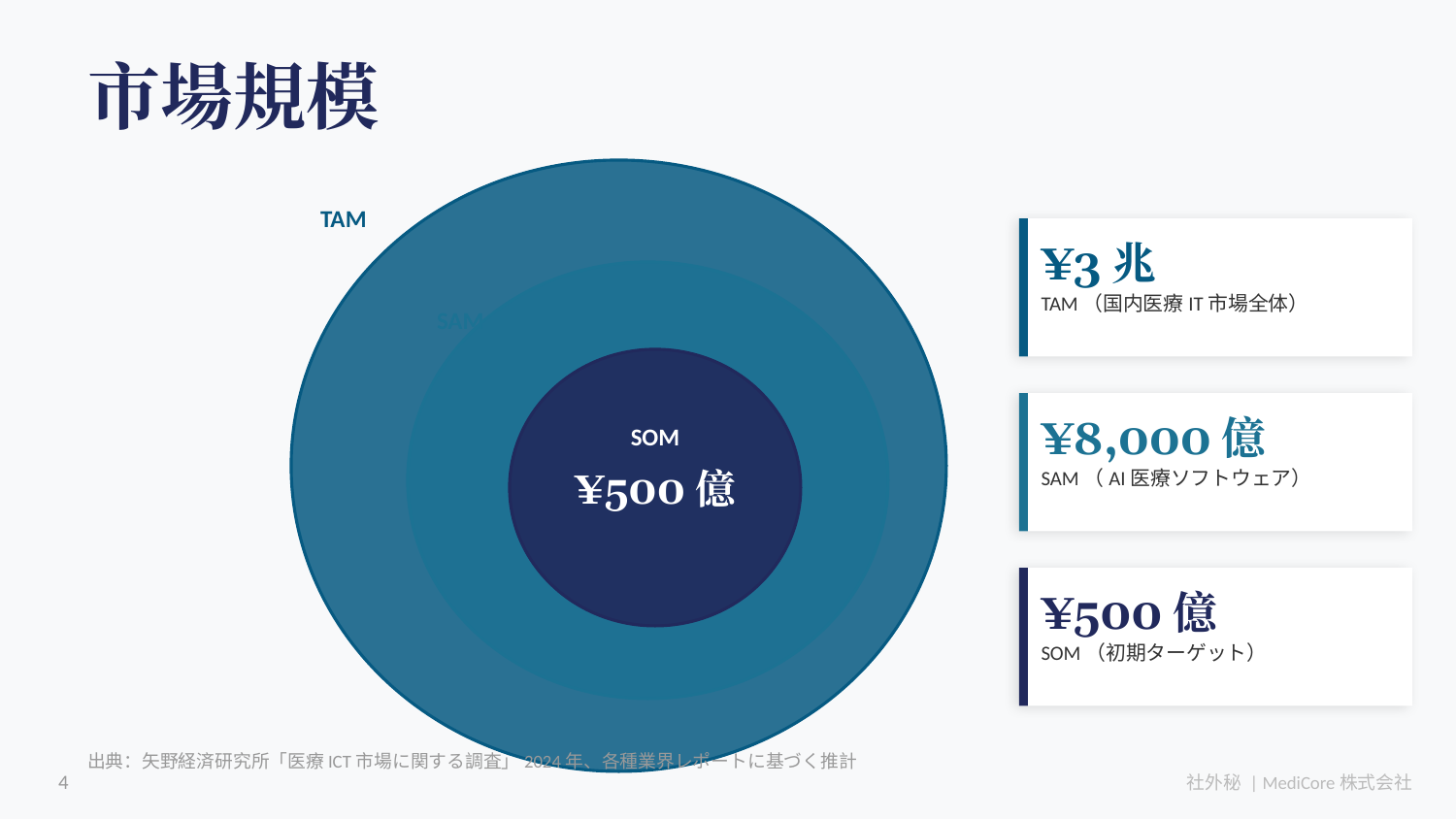

市場規模

TAM

¥3兆

SAM
TAM（国内医療IT市場全体）

¥8,000億
SOM
¥500億
SAM（AI医療ソフトウェア）

¥500億
SOM（初期ターゲット）
出典：矢野経済研究所「医療ICT市場に関する調査」2024年、各種業界レポートに基づく推計
4
社外秘 | MediCore株式会社